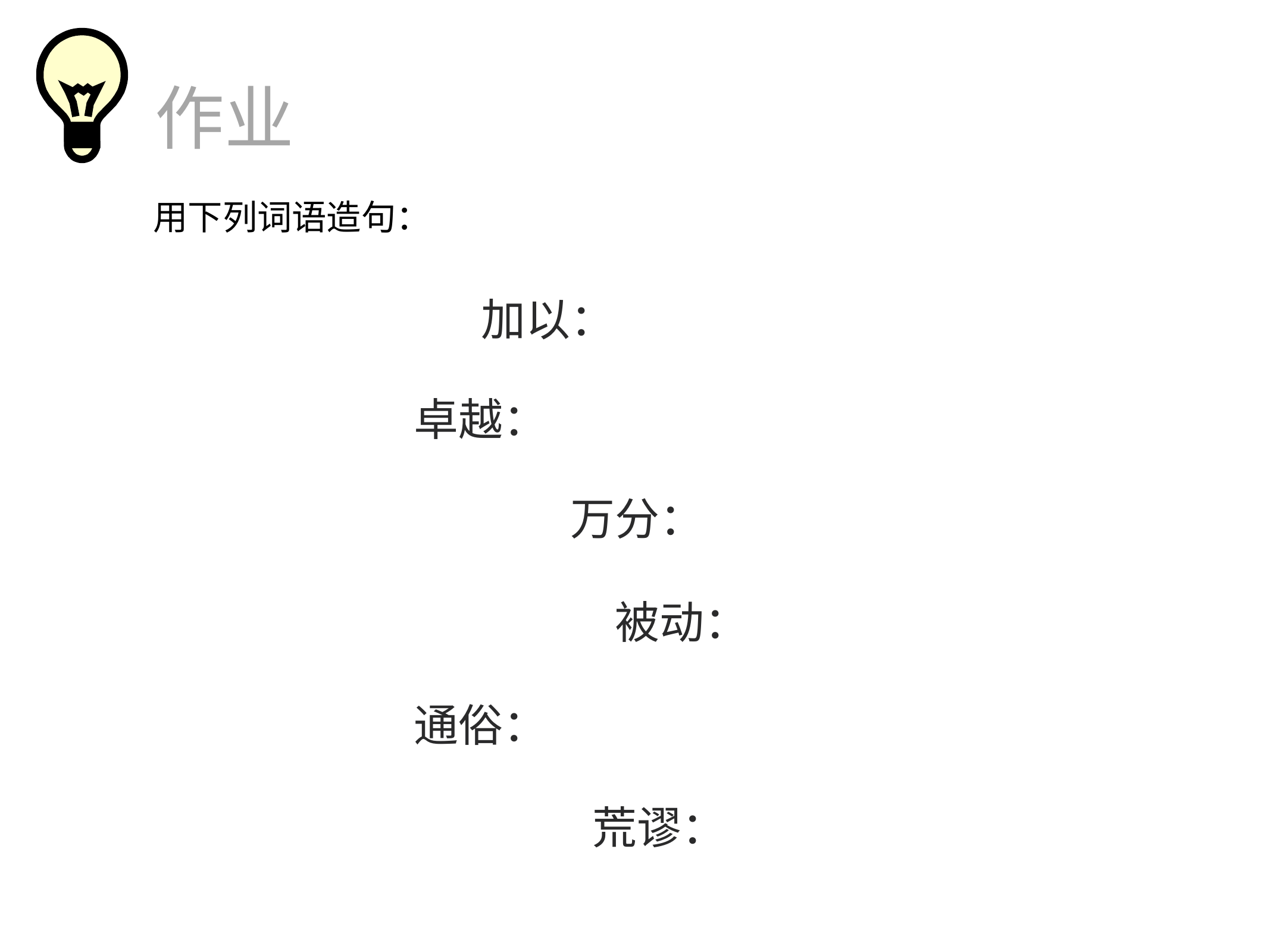

作业
用下列词语造句：
加以：
卓越：
万分：
被动：
通俗：
荒谬：